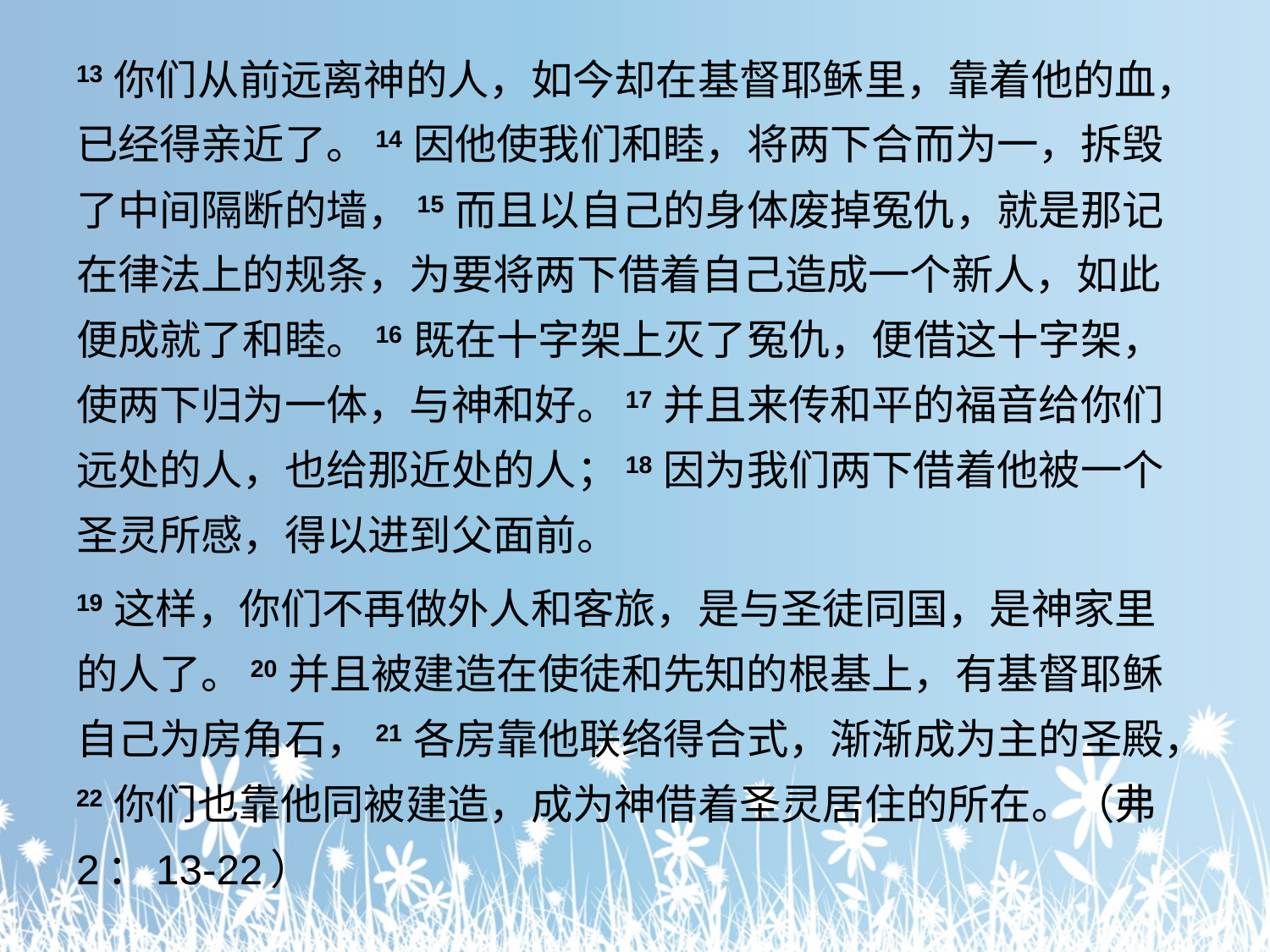

13 你们从前远离神的人，如今却在基督耶稣里，靠着他的血，已经得亲近了。14 因他使我们和睦，将两下合而为一，拆毁了中间隔断的墙，15 而且以自己的身体废掉冤仇，就是那记在律法上的规条，为要将两下借着自己造成一个新人，如此便成就了和睦。16 既在十字架上灭了冤仇，便借这十字架，使两下归为一体，与神和好。17 并且来传和平的福音给你们远处的人，也给那近处的人；18 因为我们两下借着他被一个圣灵所感，得以进到父面前。
19 这样，你们不再做外人和客旅，是与圣徒同国，是神家里的人了。20 并且被建造在使徒和先知的根基上，有基督耶稣自己为房角石，21 各房靠他联络得合式，渐渐成为主的圣殿，22 你们也靠他同被建造，成为神借着圣灵居住的所在。（弗2：13-22）